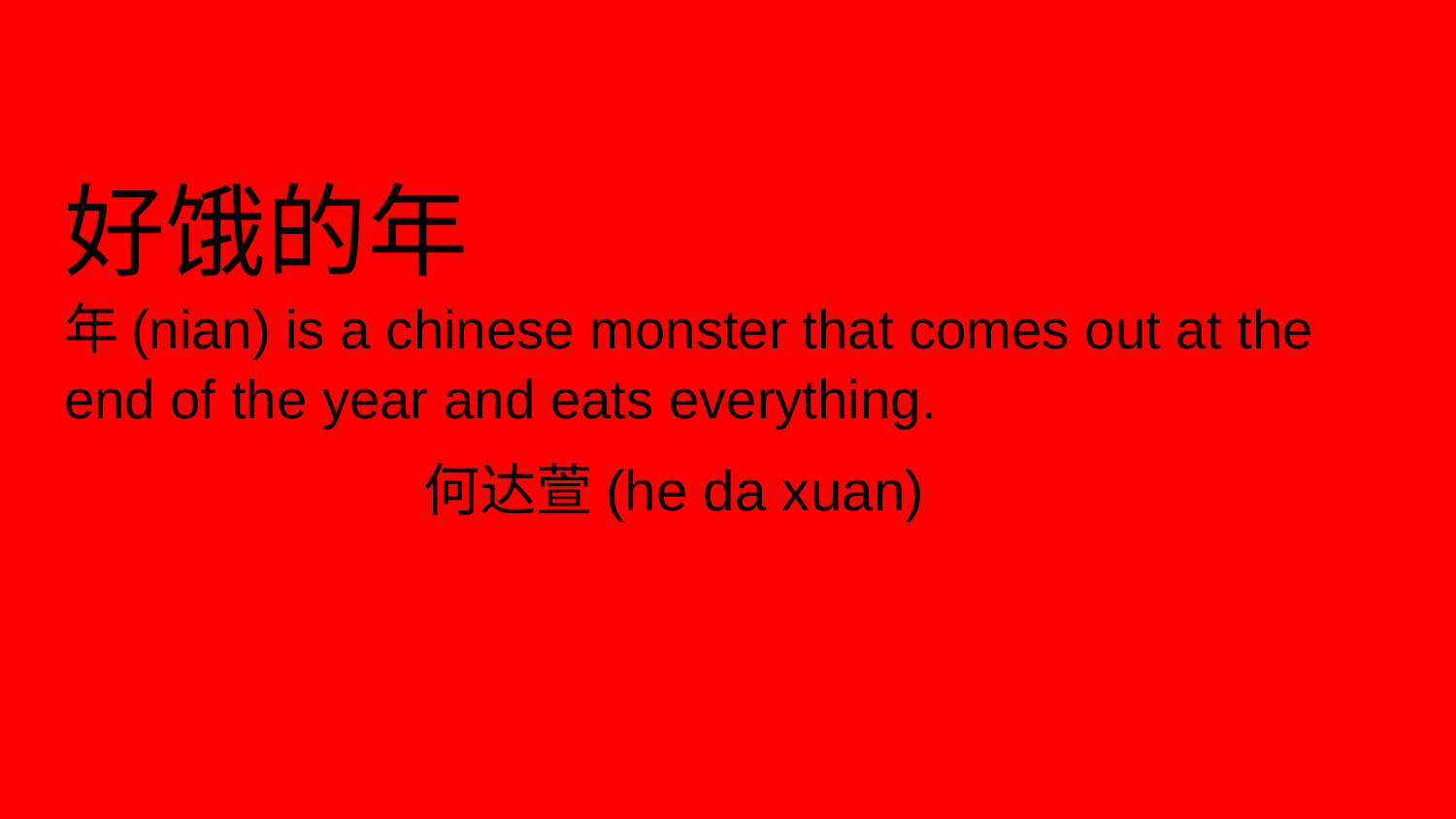

# 好饿的年
年(nian) is a chinese monster that comes out at the end of the year and eats everything.
何达萱(he da xuan)